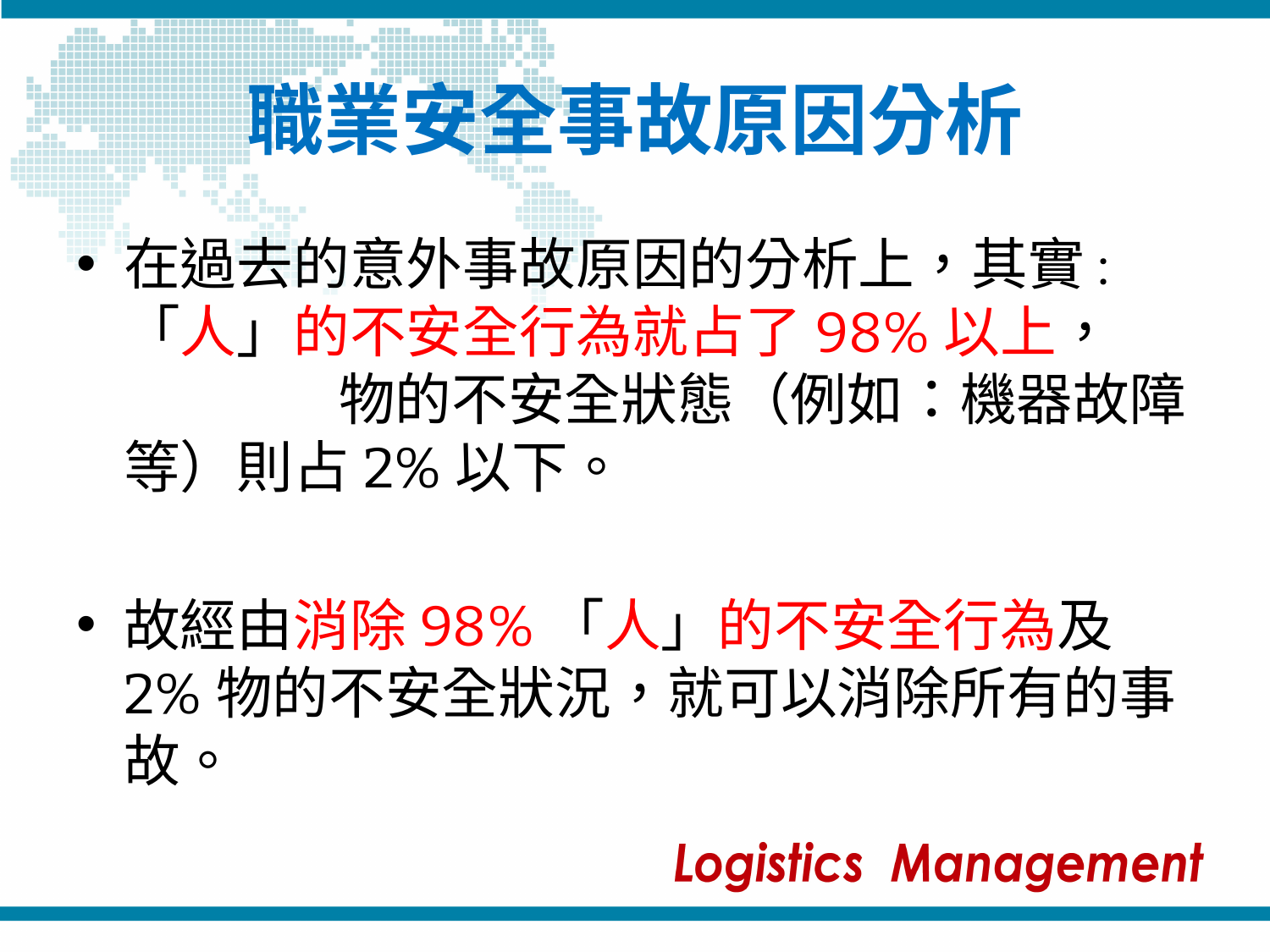

# 職業安全事故原因分析
在過去的意外事故原因的分析上，其實:   「人」的不安全行為就占了98%以上，                        物的不安全狀態（例如：機器故障等）則占2%以下。

故經由消除98%「人」的不安全行為及2%物的不安全狀況，就可以消除所有的事故。